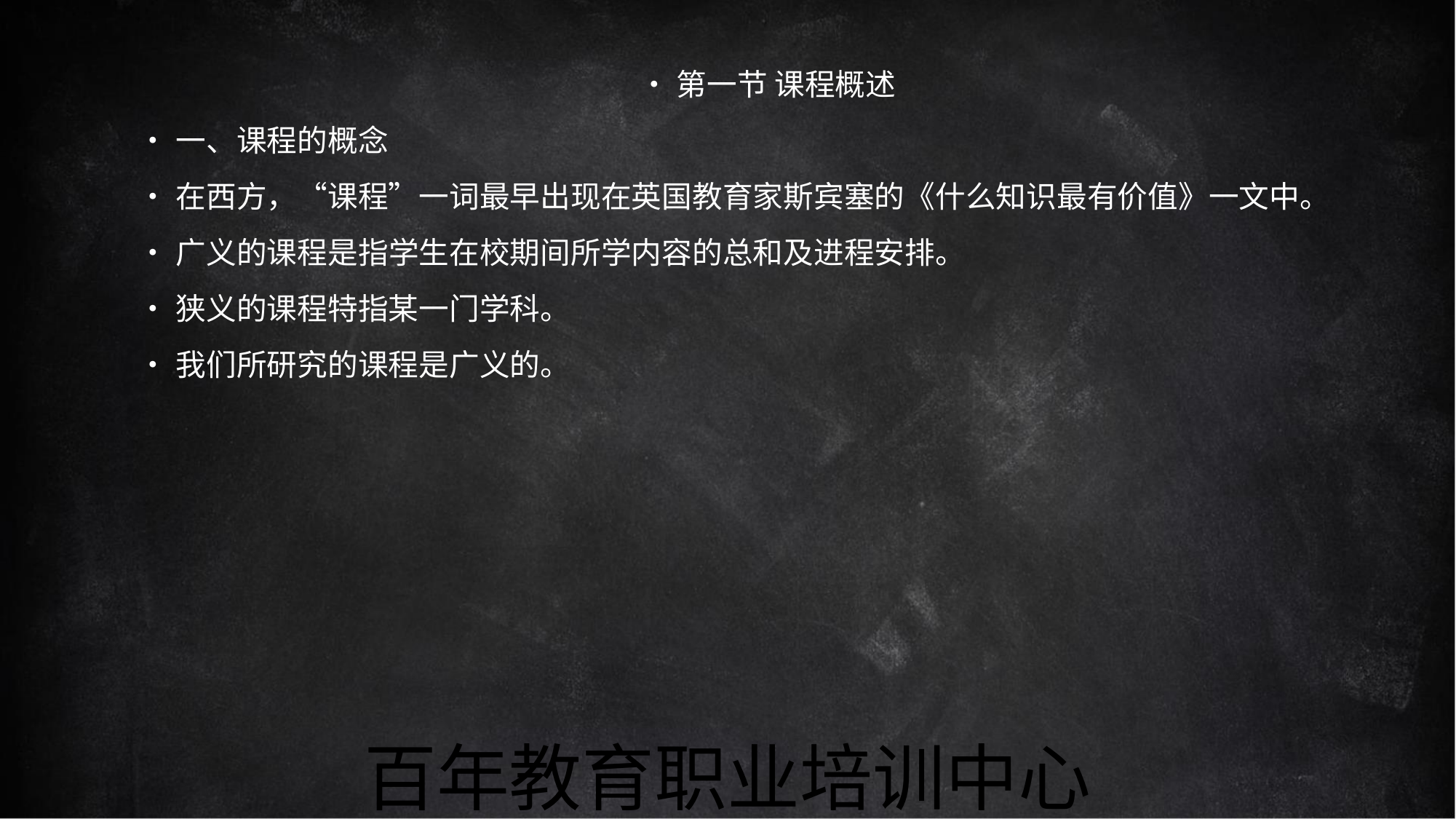

•第一节 课程概述
•一、课程的概念
•在西方，“课程”一词最早出现在英国教育家斯宾塞的《什么知识最有价值》一文中。
•广义的课程是指学生在校期间所学内容的总和及进程安排。
•狭义的课程特指某一门学科。
•我们所研究的课程是广义的。
百年教育职业培训中心